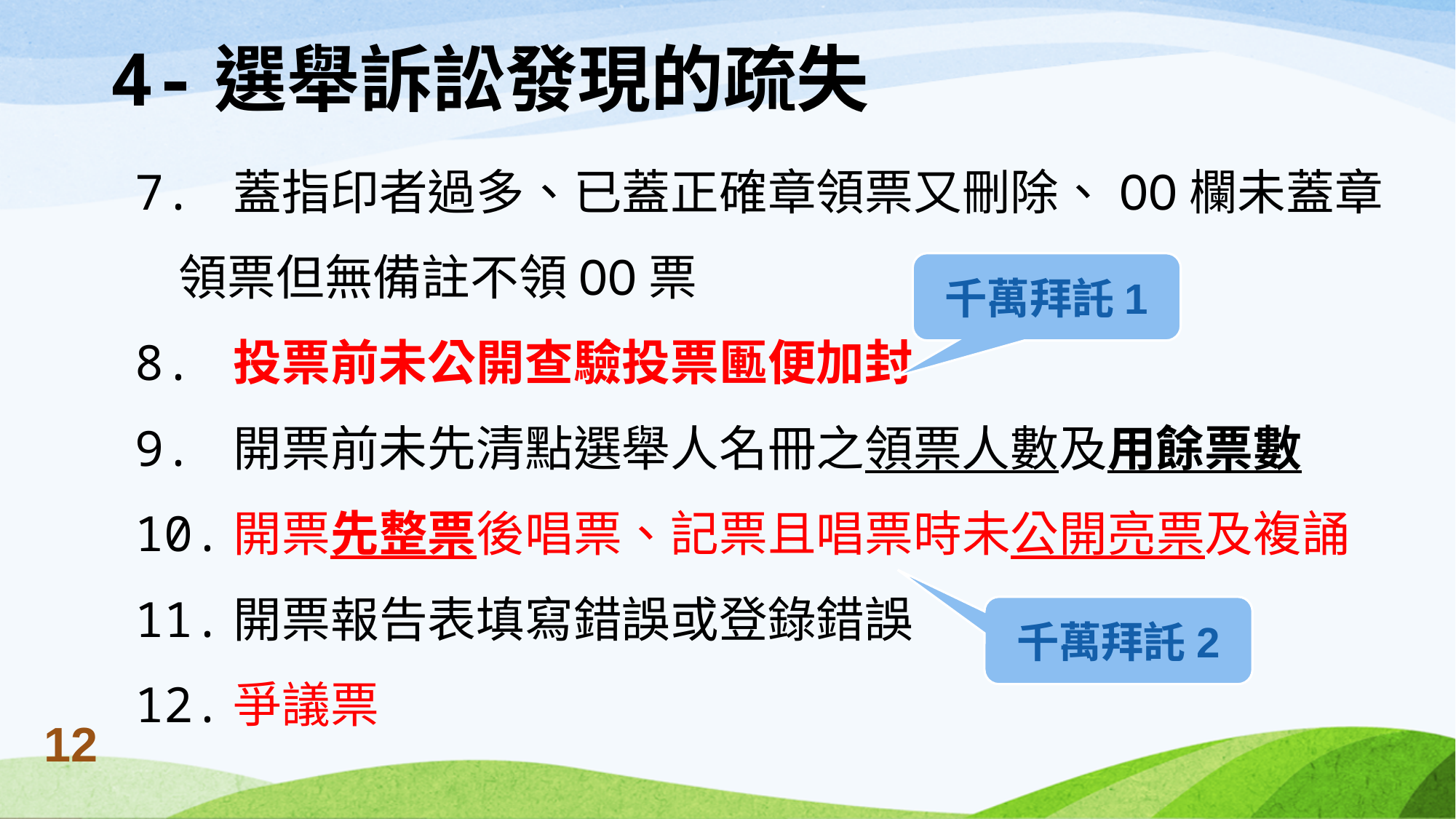

# 4-選舉訴訟發現的疏失
7. 蓋指印者過多、已蓋正確章領票又刪除、OO欄未蓋章
   領票但無備註不領OO票
8. 投票前未公開查驗投票匭便加封
9. 開票前未先清點選舉人名冊之領票人數及用餘票數
10.開票先整票後唱票、記票且唱票時未公開亮票及複誦
11.開票報告表填寫錯誤或登錄錯誤
12.爭議票

千萬拜託1
千萬拜託2
12